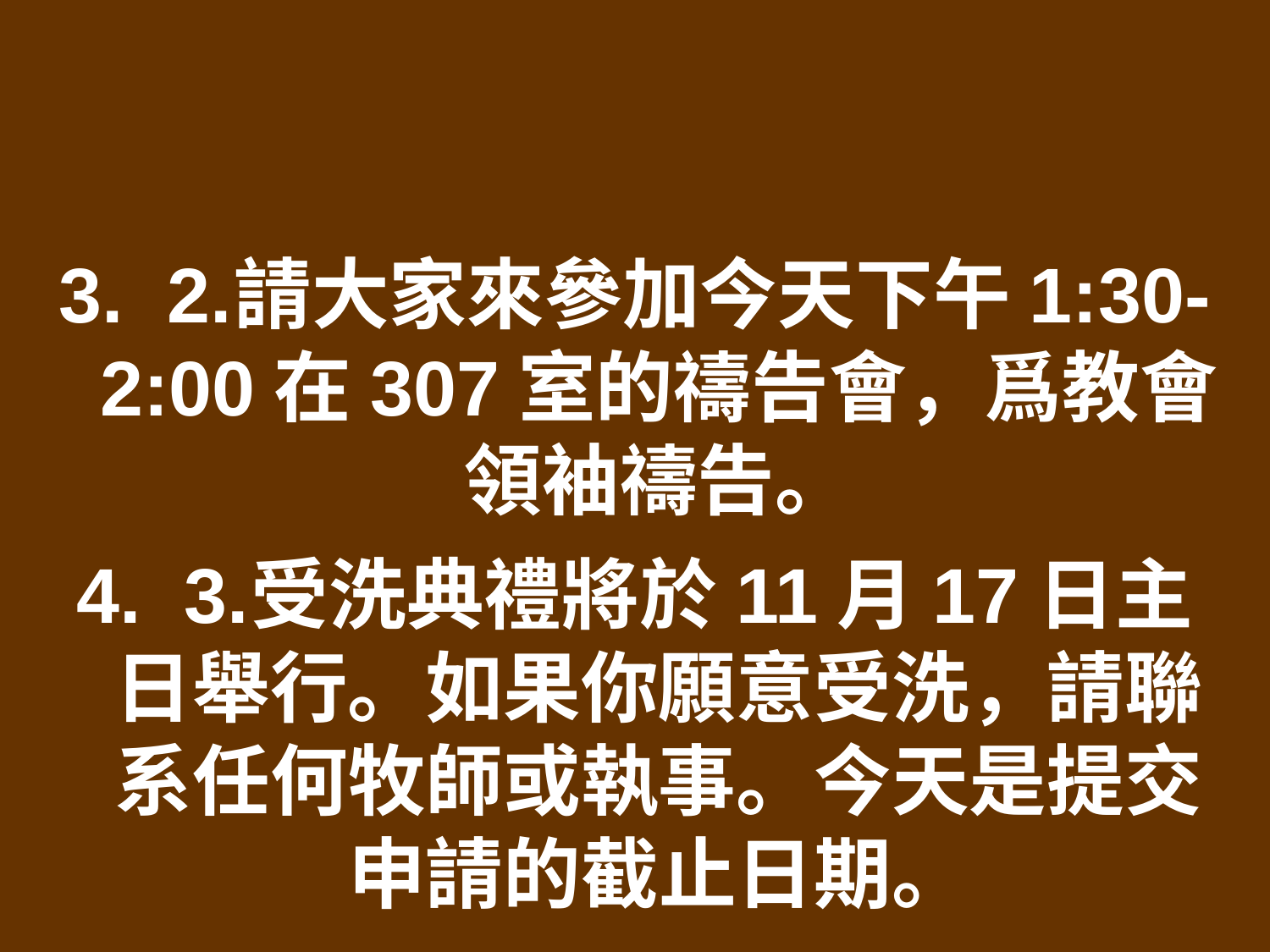

3.  2.	請大家來參加今天下午1:30-2:00在307室的禱告會，爲教會領袖禱告。
4.  3.	受洗典禮將於11月17日主日舉行。如果你願意受洗，請聯系任何牧師或執事。今天是提交申請的截止日期。